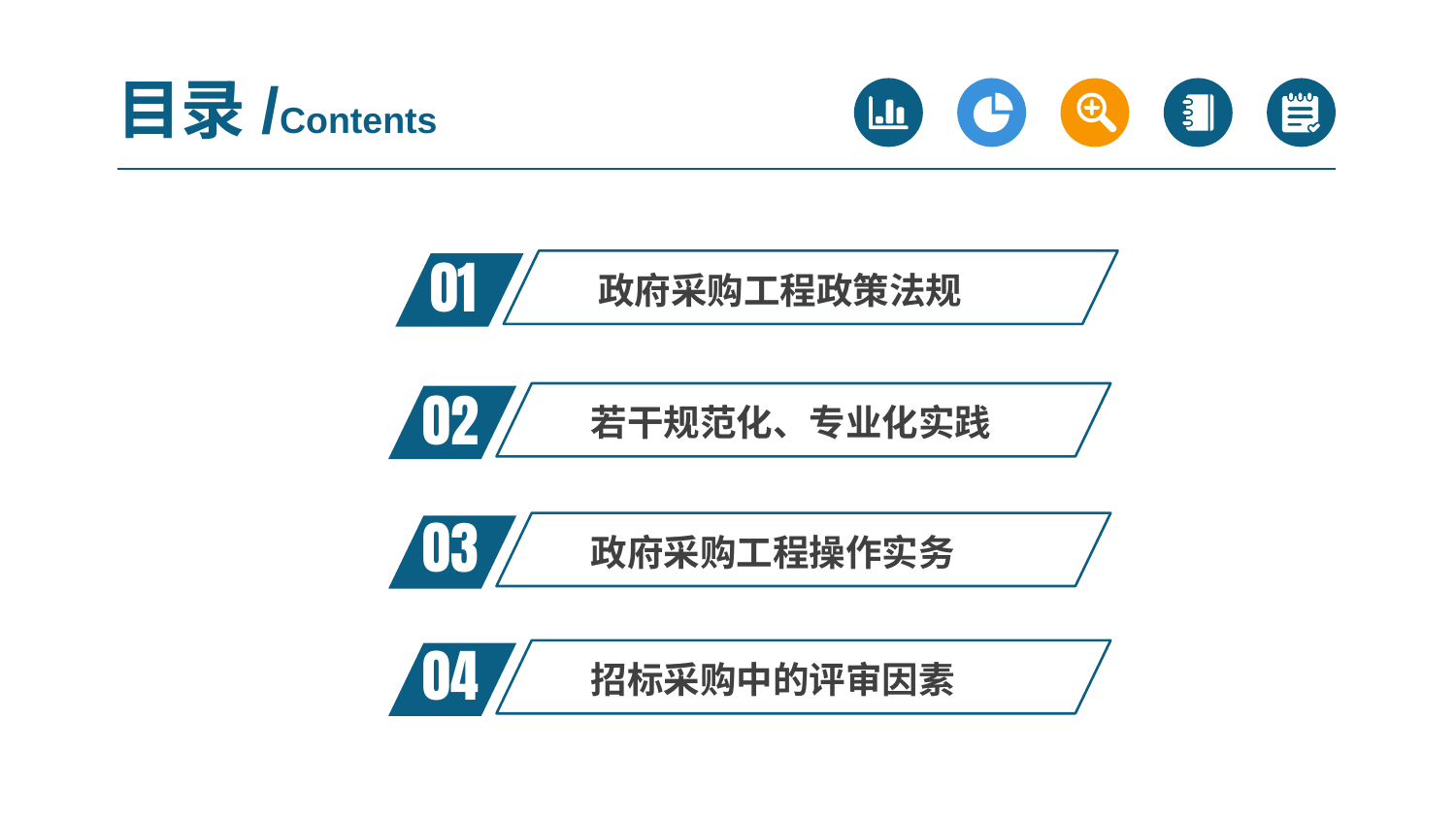

目录/Contents

01

政府采购工程政策法规
02

若干规范化、专业化实践
03

政府采购工程操作实务
04

招标采购中的评审因素